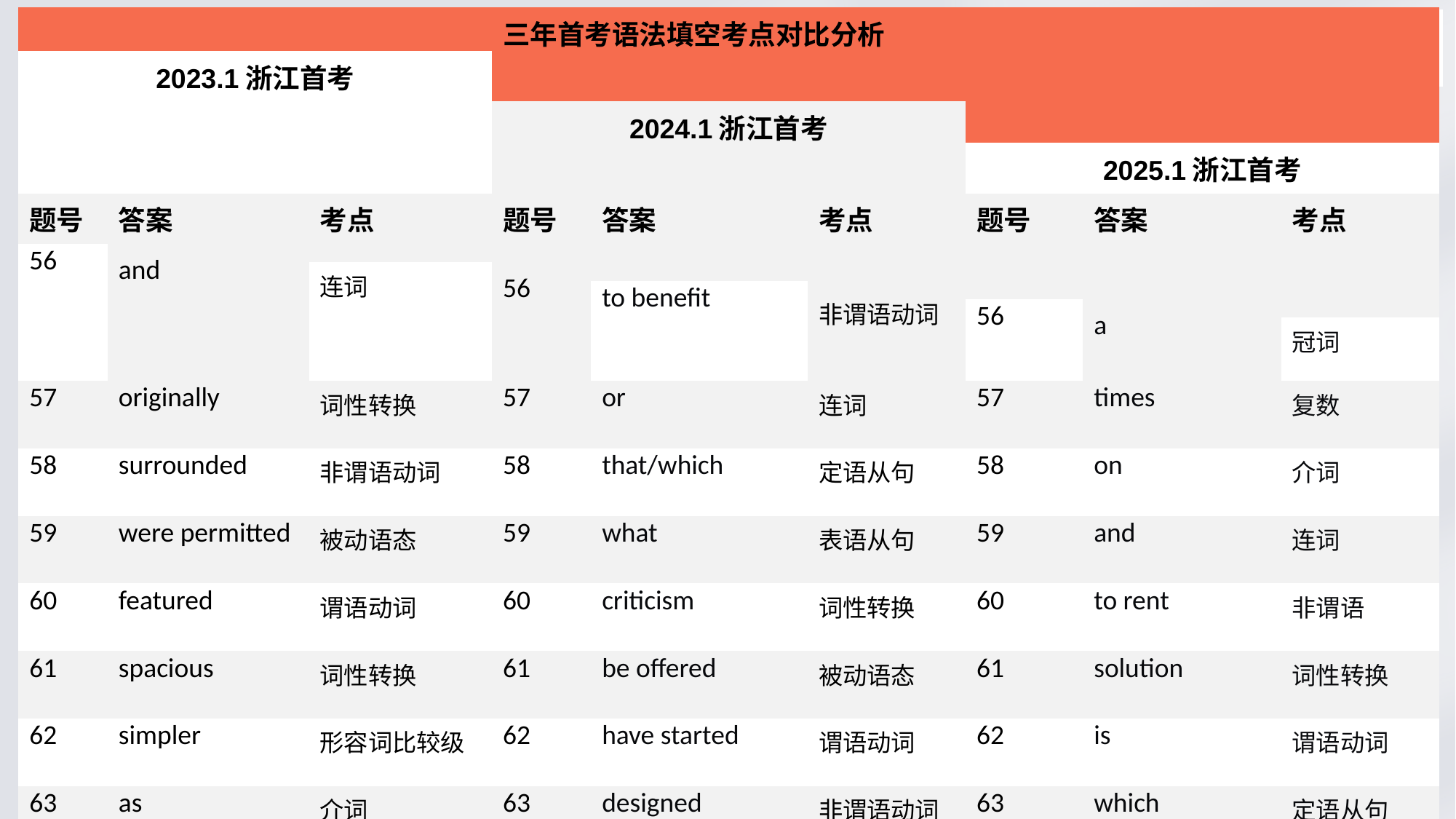

|  |  |  | 三年首考语法填空考点对比分析 |  |  |  |  |  |
| --- | --- | --- | --- | --- | --- | --- | --- | --- |
| 2023.1浙江首考 |  |  |  |  |  |  |  |  |
|  |  |  | 2024.1浙江首考 |  |  |  |  |  |
|  |  |  |  |  |  | 2025.1浙江首考 |  |  |
| 题号 | 答案 | 考点 | 题号 | 答案 | 考点 | 题号 | 答案 | 考点 |
| 56 |  |  |  |  |  |  |  |  |
|  | and |  |  |  |  |  |  |  |
|  |  | 连词 |  |  |  |  |  |  |
|  |  |  | 56 |  |  |  |  |  |
|  |  |  |  | to benefit |  |  |  |  |
|  |  |  |  |  | 非谓语动词 |  |  |  |
|  |  |  |  |  |  | 56 |  |  |
|  |  |  |  |  |  |  | a |  |
|  |  |  |  |  |  |  |  | 冠词 |
| 57 | originally | 词性转换 | 57 | or | 连词 | 57 | times | 复数 |
| 58 | surrounded | 非谓语动词 | 58 | that/which | 定语从句 | 58 | on | 介词 |
| 59 | were permitted | 被动语态 | 59 | what | 表语从句 | 59 | and | 连词 |
| 60 | featured | 谓语动词 | 60 | criticism | 词性转换 | 60 | to rent | 非谓语 |
| 61 | spacious | 词性转换 | 61 | be offered | 被动语态 | 61 | solution | 词性转换 |
| 62 | simpler | 形容词比较级 | 62 | have started | 谓语动词 | 62 | is | 谓语动词 |
| 63 | as | 介词 | 63 | designed | 非谓语动词 | 63 | which | 定语从句 |
| 64 | events | 复数 | 64 | the | 冠词 | 64 | people’s | 所有格 |
| 65 | the | 冠词 | 65 | ones | 复数 | 65 | returning | 非谓语动词 |
#